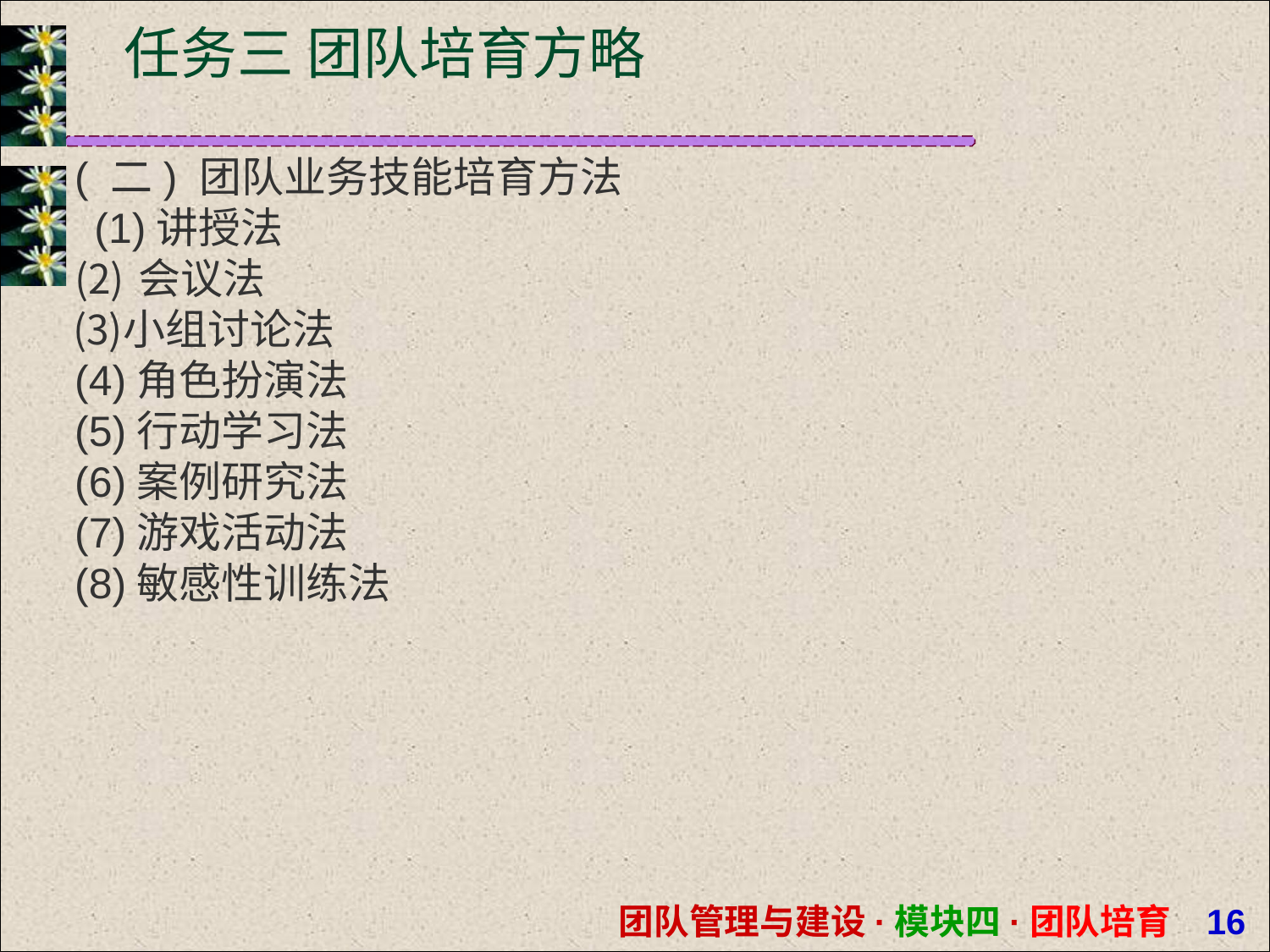

# 任务三 团队培育方略

( 二) 团队业务技能培育方法  (1)讲授法
会议法
小组讨论法 (4)角色扮演法 (5)行动学习法 (6)案例研究法 (7)游戏活动法 (8)敏感性训练法

团队管理与建设·模块四·团队培育 16